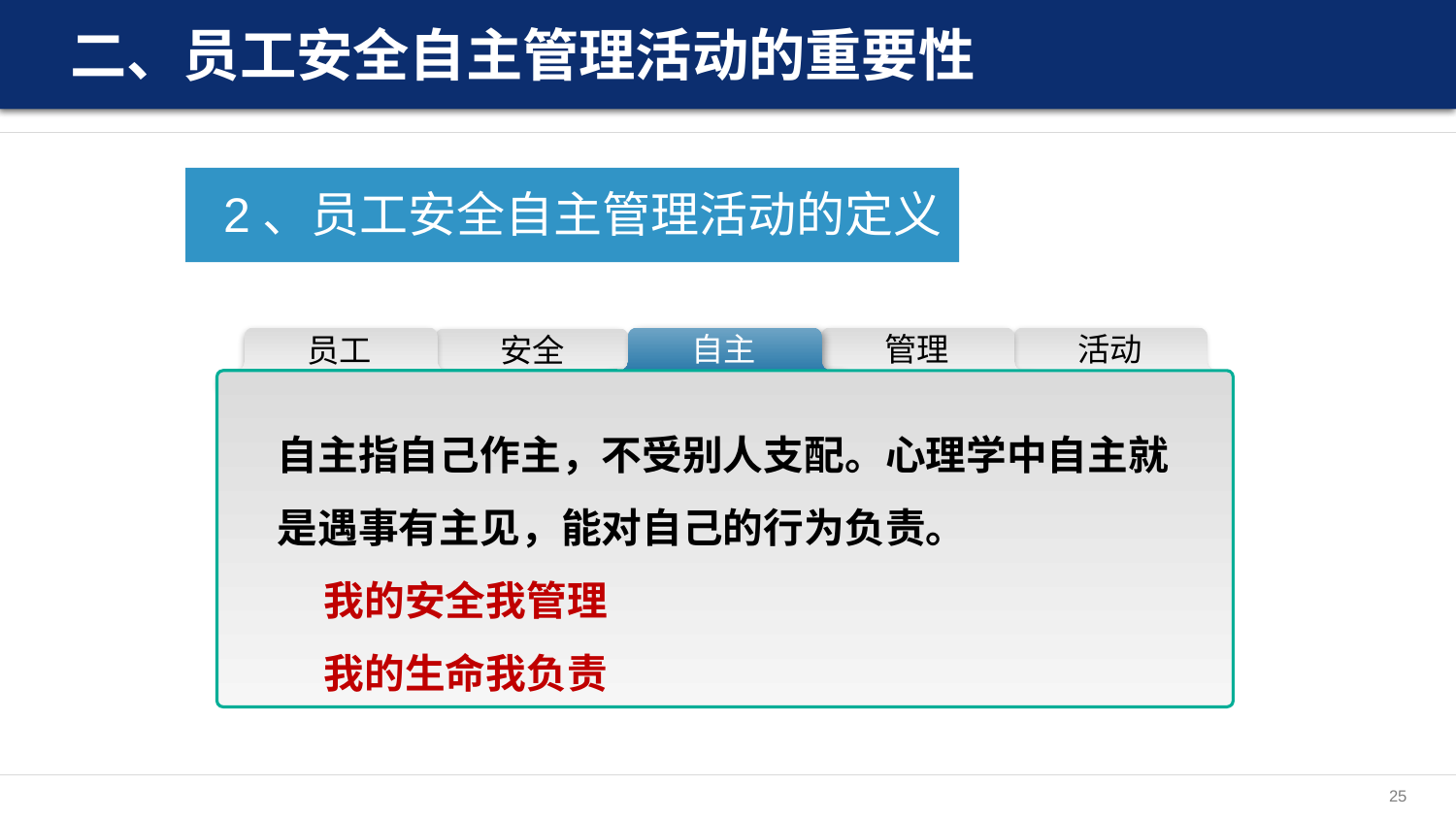

二、员工安全自主管理活动的重要性

2、员工安全自主管理活动的定义
自主
管理
活动

员工
安全

自主指自己作主，不受别人支配。心理学中自主就是遇事有主见，能对自己的行为负责。
    我的安全我管理
    我的生命我负责
25